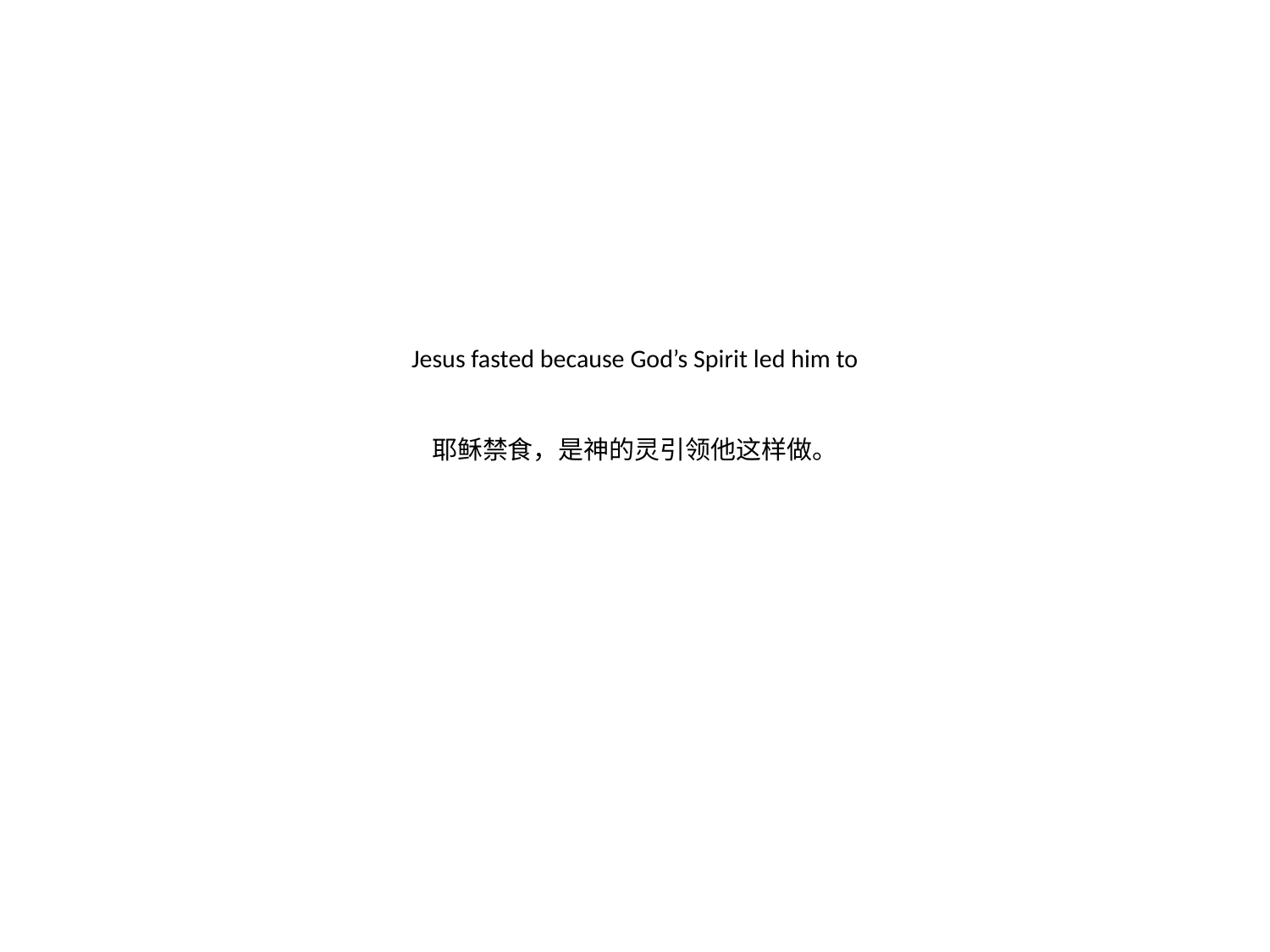

# Jesus fasted because God’s Spirit led him to 耶稣禁食，是神的灵引领他这样做。